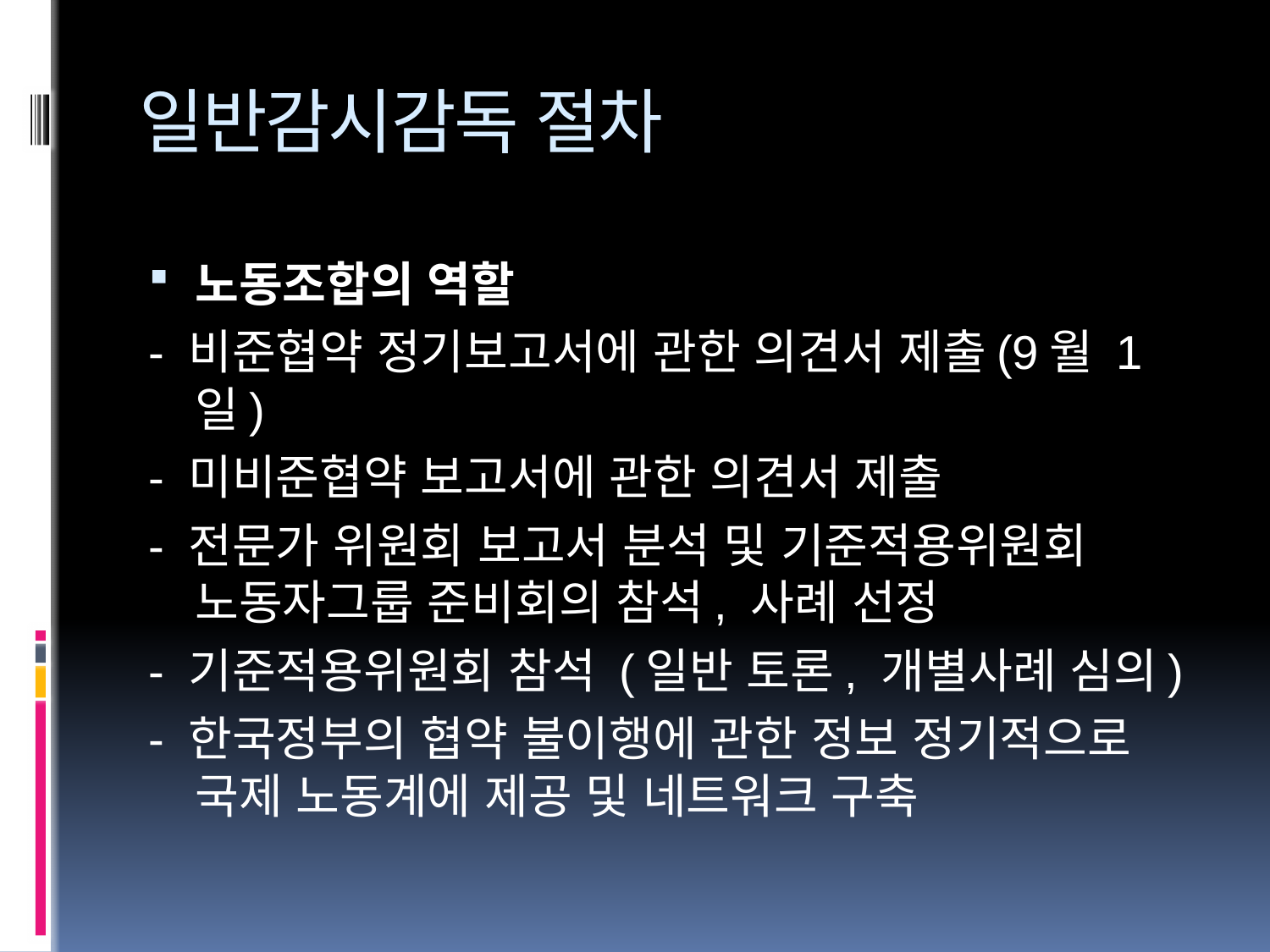

# 일반감시감독 절차
노동조합의 역할
- 비준협약 정기보고서에 관한 의견서 제출(9월 1일)
- 미비준협약 보고서에 관한 의견서 제출
- 전문가 위원회 보고서 분석 및 기준적용위원회 노동자그룹 준비회의 참석, 사례 선정
- 기준적용위원회 참석 (일반 토론, 개별사례 심의)
- 한국정부의 협약 불이행에 관한 정보 정기적으로 국제 노동계에 제공 및 네트워크 구축